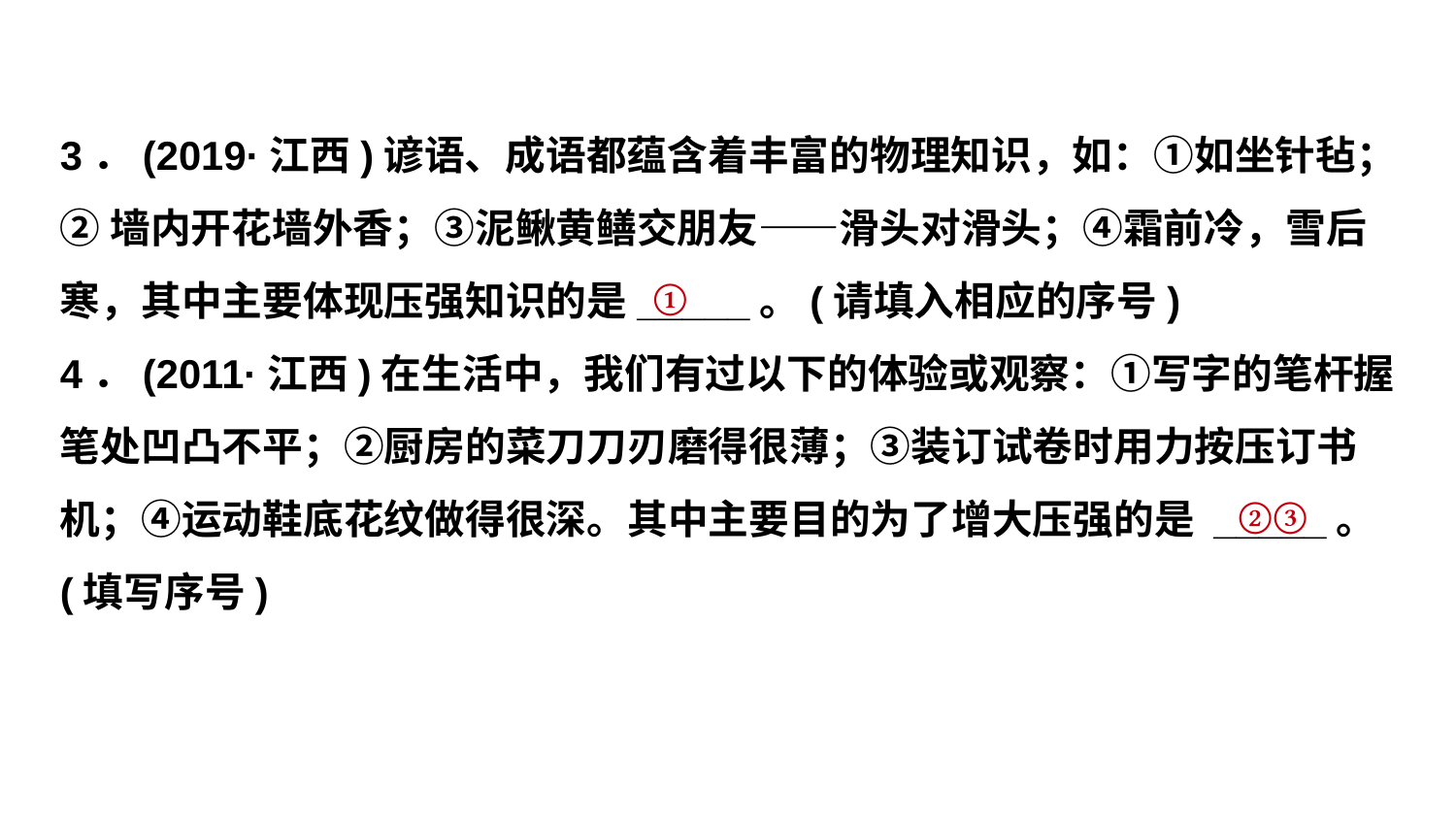

3．(2019·江西)谚语、成语都蕴含着丰富的物理知识，如：①如坐针毡；
②墙内开花墙外香；③泥鳅黄鳝交朋友——滑头对滑头；④霜前冷，雪后
寒，其中主要体现压强知识的是_____。(请填入相应的序号)
4．(2011·江西)在生活中，我们有过以下的体验或观察：①写字的笔杆握
笔处凹凸不平；②厨房的菜刀刀刃磨得很薄；③装订试卷时用力按压订书
机；④运动鞋底花纹做得很深。其中主要目的为了增大压强的是 _____。
(填写序号)
 ①
②③